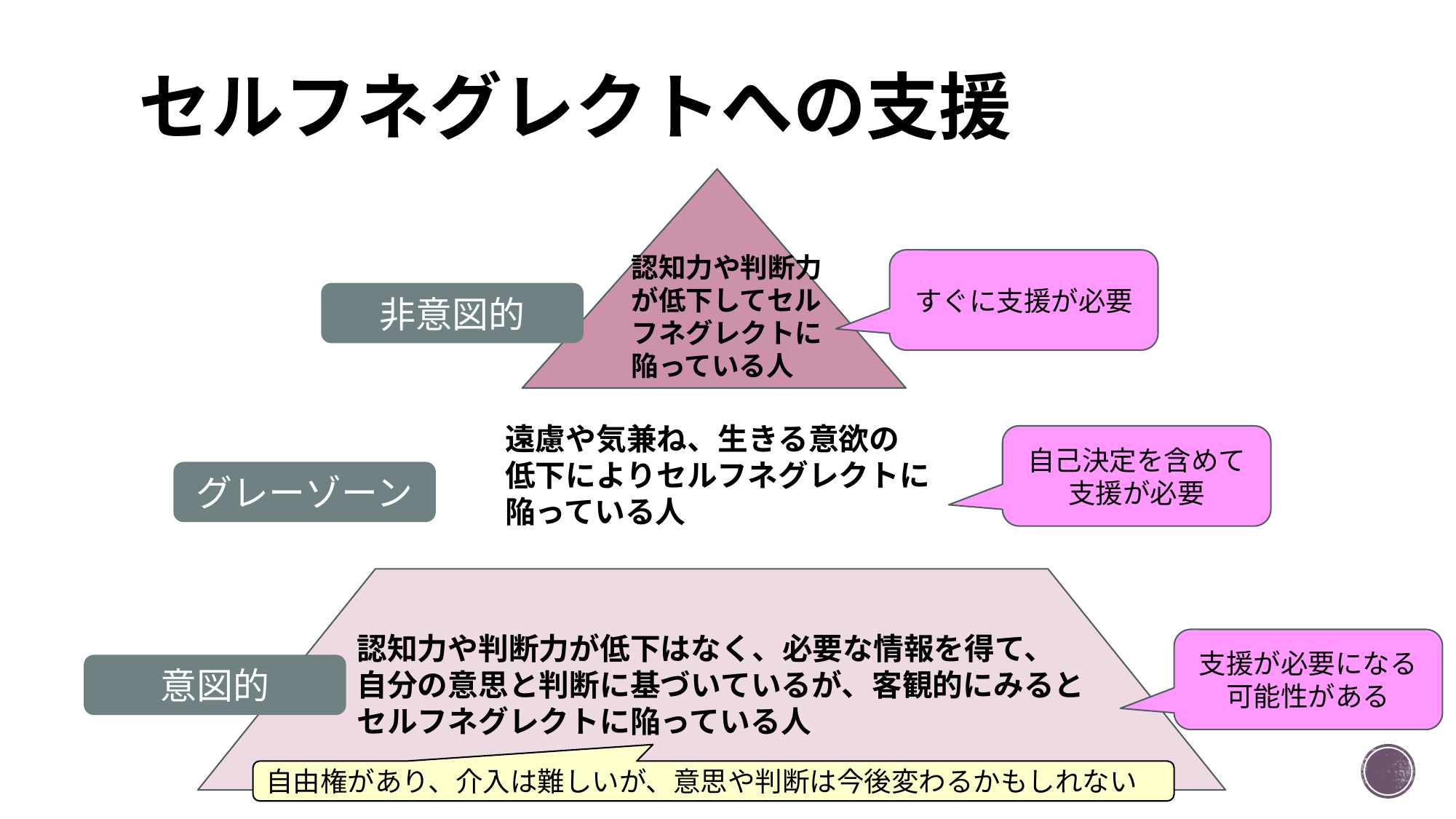

# セルフネグレクトへの支援

認知力や判断力が低下してセルフネグレクトに陥っている人
すぐに支援が必要
非意図的

遠慮や気兼ね、生きる意欲の
低下によりセルフネグレクトに
陥っている人
自己決定を含めて支援が必要
グレーゾーン

認知力や判断力が低下はなく、必要な情報を得て、
自分の意思と判断に基づいているが、客観的にみると
セルフネグレクトに陥っている人
支援が必要になる可能性がある
意図的
自由権があり、介入は難しいが、意思や判断は今後変わるかもしれない